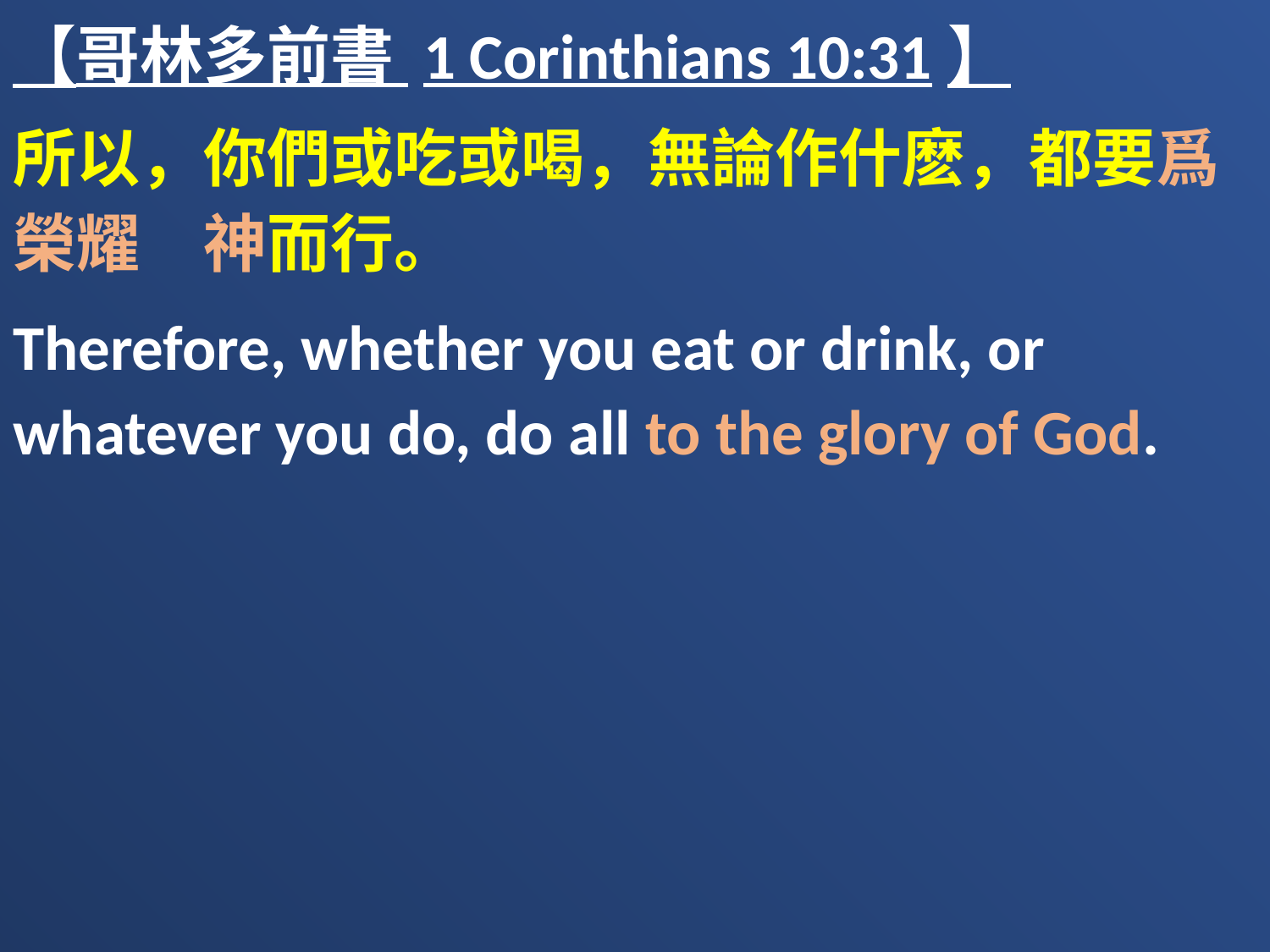

【哥林多前書 1 Corinthians 10:31】
所以，你們或吃或喝，無論作什麽，都要爲榮耀　神而行。
Therefore, whether you eat or drink, or whatever you do, do all to the glory of God.